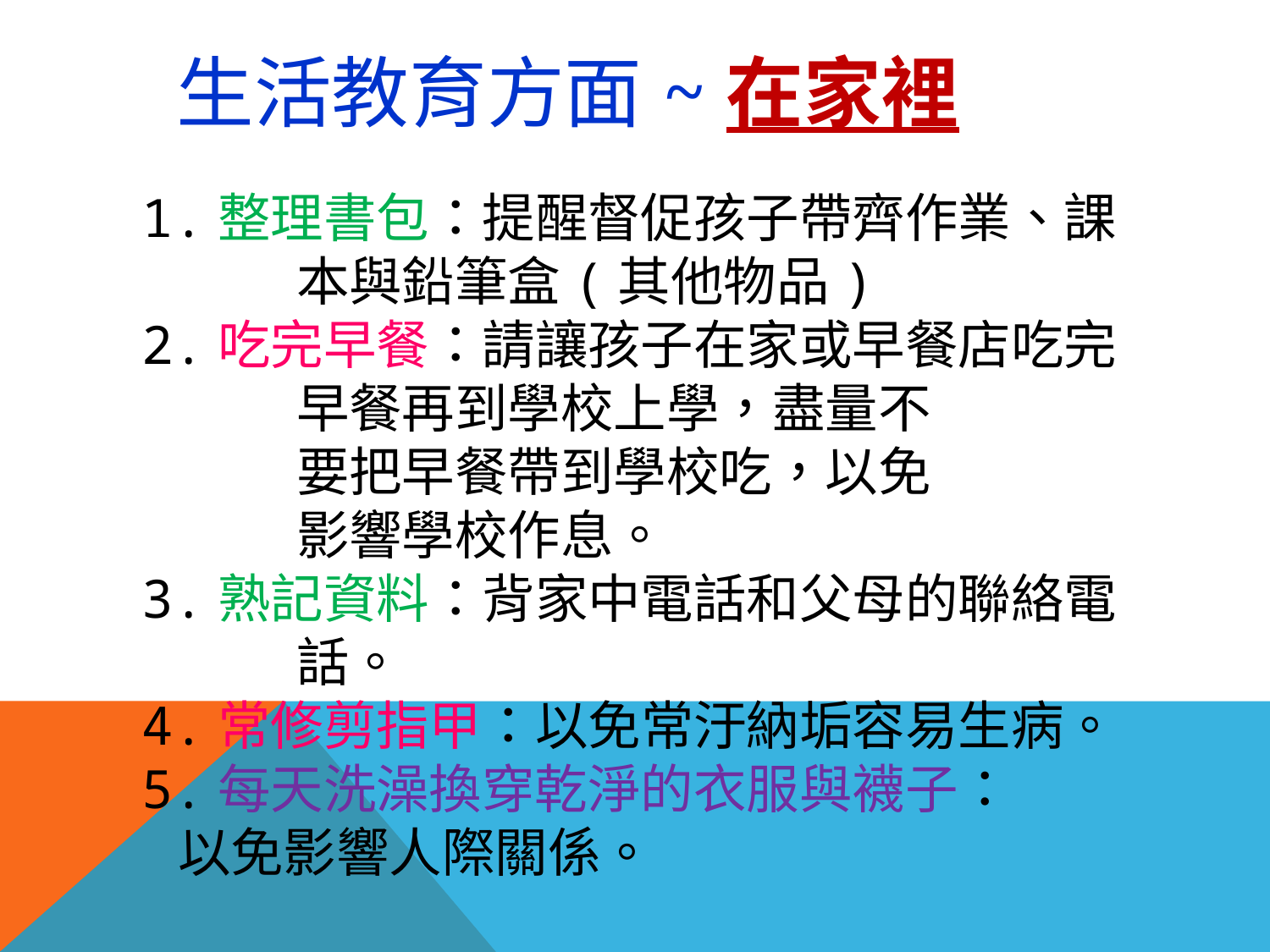

# 生活教育方面~在家裡
1.整理書包：提醒督促孩子帶齊作業、課
            本與鉛筆盒(其他物品)
2.吃完早餐：請讓孩子在家或早餐店吃完
            早餐再到學校上學，盡量不
            要把早餐帶到學校吃，以免
            影響學校作息。
3.熟記資料：背家中電話和父母的聯絡電
            話。
4.常修剪指甲：以免常汙納垢容易生病。
5.每天洗澡換穿乾淨的衣服與襪子：
  以免影響人際關係。